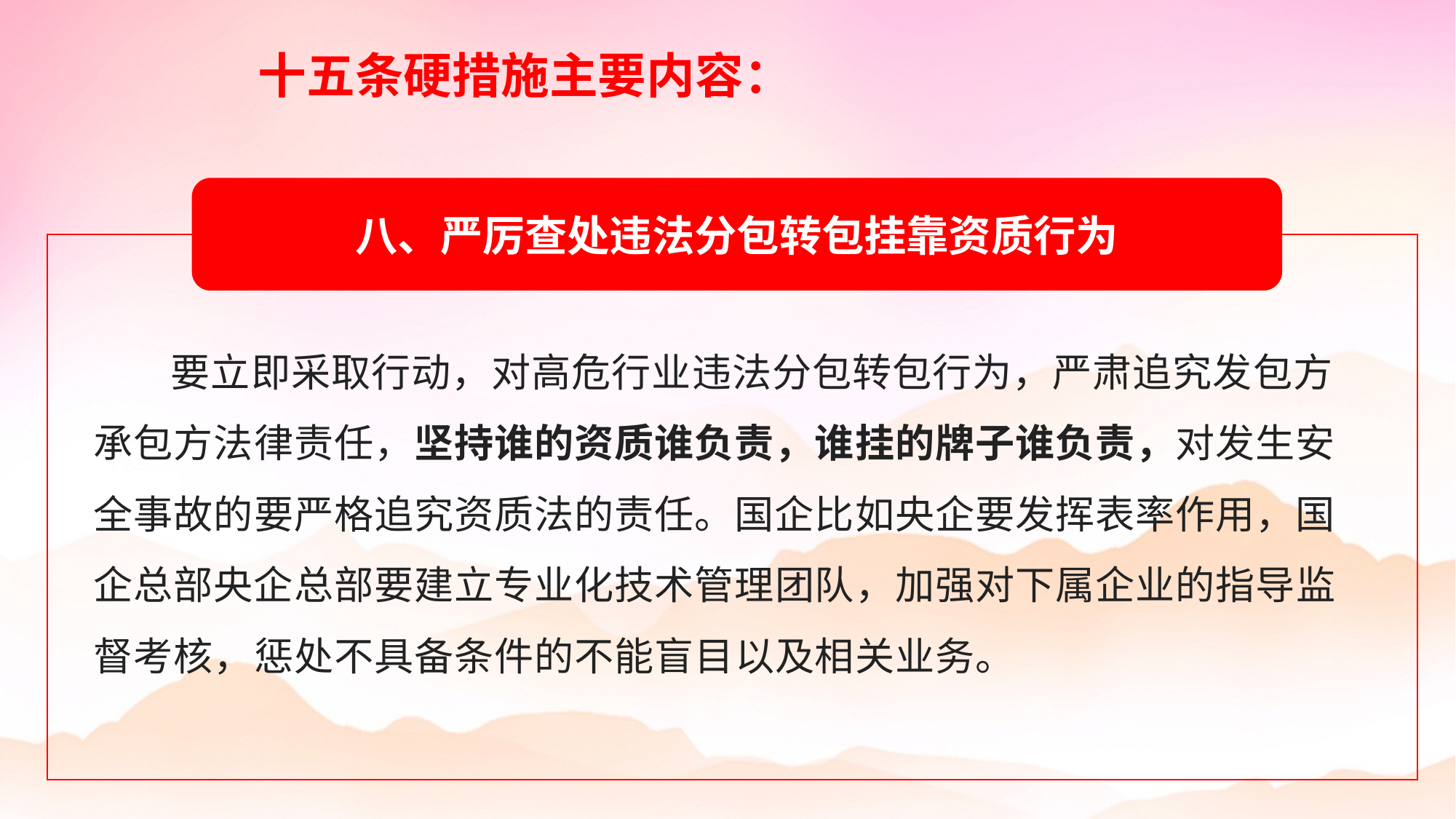

十五条硬措施主要内容：
八、严厉查处违法分包转包挂靠资质行为

  要立即采取行动，对高危行业违法分包转包行为，严肃追究发包方承包方法律责任，坚持谁的资质谁负责，谁挂的牌子谁负责，对发生安全事故的要严格追究资质法的责任。国企比如央企要发挥表率作用，国企总部央企总部要建立专业化技术管理团队，加强对下属企业的指导监督考核，惩处不具备条件的不能盲目以及相关业务。